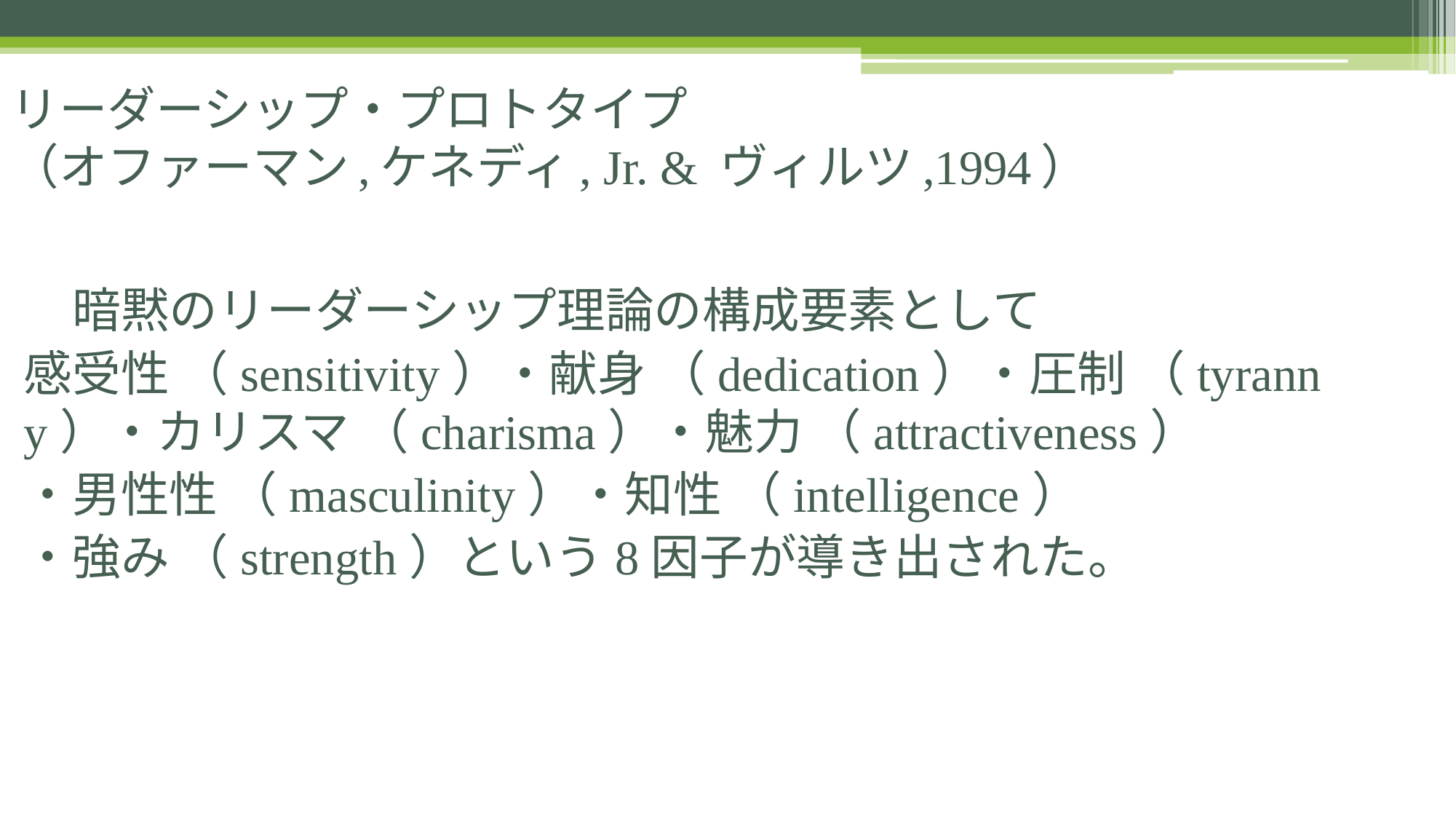

# リーダーシップ・プロトタイプ （オファーマン,ケネディ, Jr. & ヴィルツ,1994）
　暗黙のリーダーシップ理論の構成要素として
感受性 （sensitivity）・献身 （dedication）・圧制 （tyranny）・カリスマ （charisma）・魅力 （attractiveness）
・男性性 （masculinity）・知性 （intelligence）
・強み （strength）という8因子が導き出された。